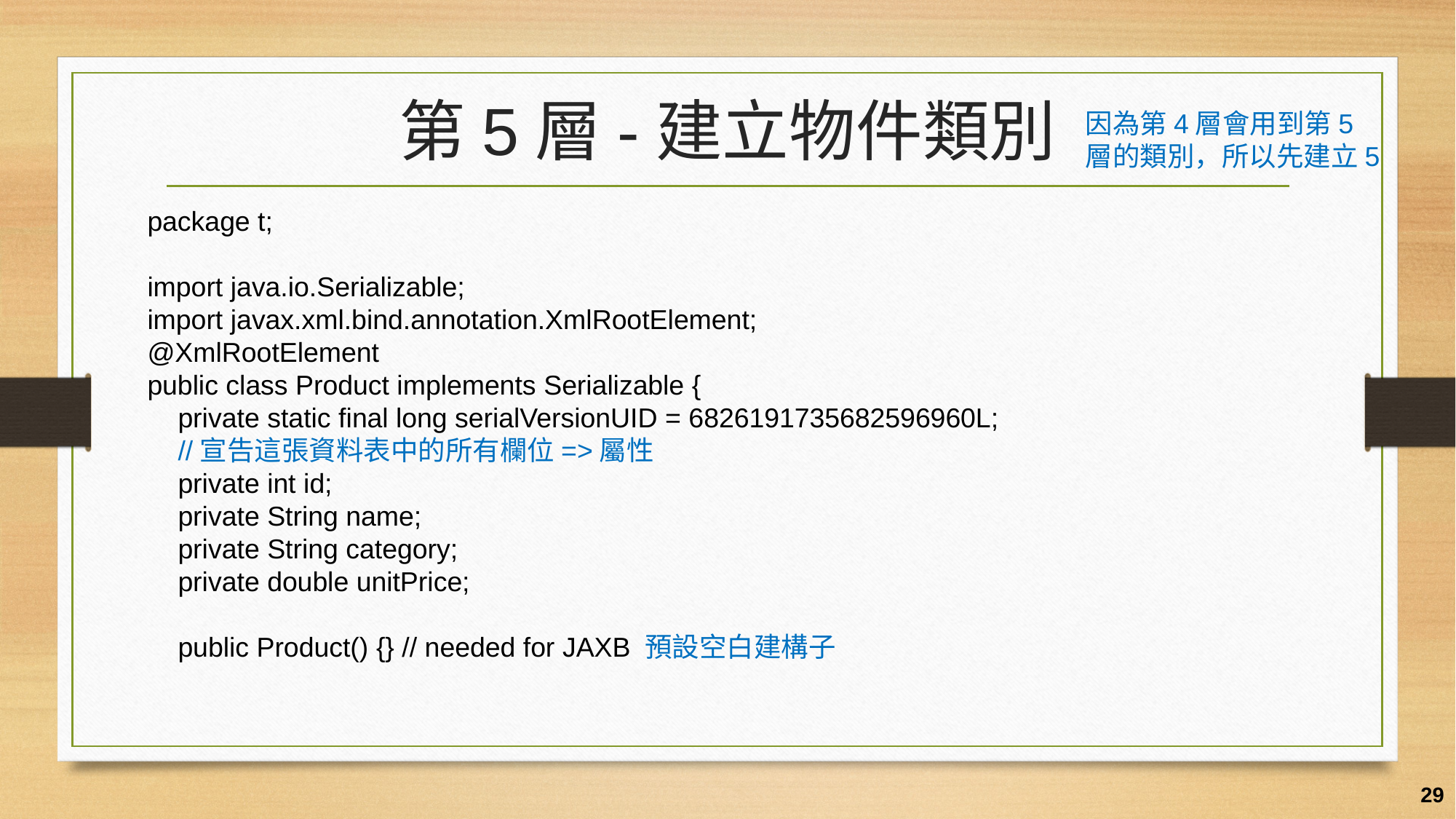

# 第5層-建立物件類別
因為第4層會用到第5層的類別，所以先建立5
package t;

import java.io.Serializable;
import javax.xml.bind.annotation.XmlRootElement;
@XmlRootElement
public class Product implements Serializable {
    private static final long serialVersionUID = 6826191735682596960L;
    //宣告這張資料表中的所有欄位=>屬性
    private int id;
    private String name;
    private String category;
    private double unitPrice;

    public Product() {} // needed for JAXB 預設空白建構子
29